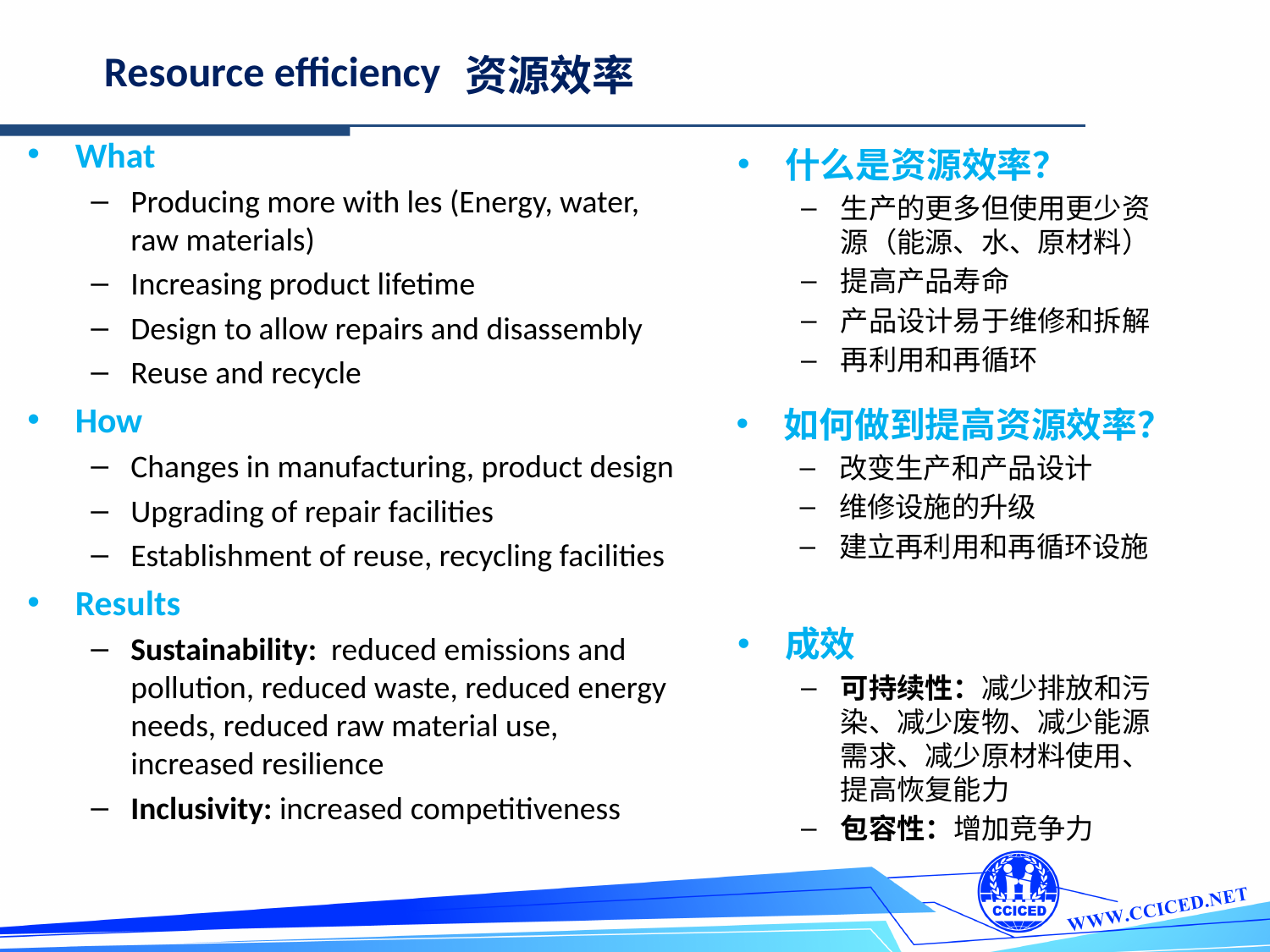

Resource efficiency
资源效率
What
Producing more with les (Energy, water, raw materials)
Increasing product lifetime
Design to allow repairs and disassembly
Reuse and recycle
How
Changes in manufacturing, product design
Upgrading of repair facilities
Establishment of reuse, recycling facilities
Results
Sustainability:  reduced emissions and pollution, reduced waste, reduced energy needs, reduced raw material use, increased resilience
Inclusivity: increased competitiveness
什么是资源效率？
生产的更多但使用更少资源（能源、水、原材料）
提高产品寿命
产品设计易于维修和拆解
再利用和再循环

如何做到提高资源效率？
改变生产和产品设计
维修设施的升级
建立再利用和再循环设施

成效
可持续性：减少排放和污染、减少废物、减少能源需求、减少原材料使用、提高恢复能力
包容性：增加竞争力